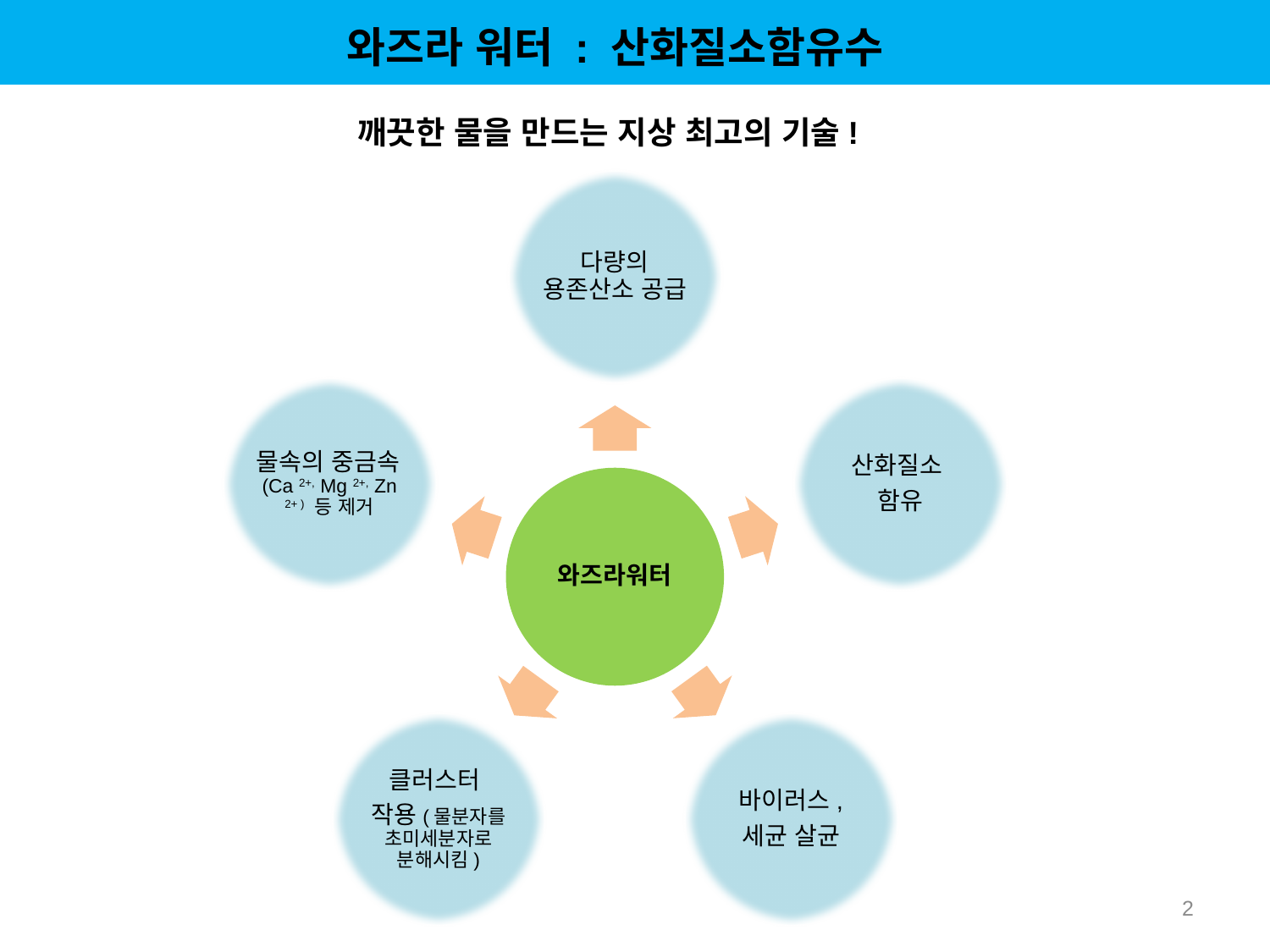

와즈라 워터 : 산화질소함유수
깨끗한 물을 만드는 지상 최고의 기술!
와즈라워터

다량의 용존산소 공급

산화질소
함유

바이러스,
세균 살균

클러스터
작용(물분자를 초미세분자로 분해시킴)

물속의 중금속(Ca 2+, Mg 2+, Zn 2+ ) 등 제거
2